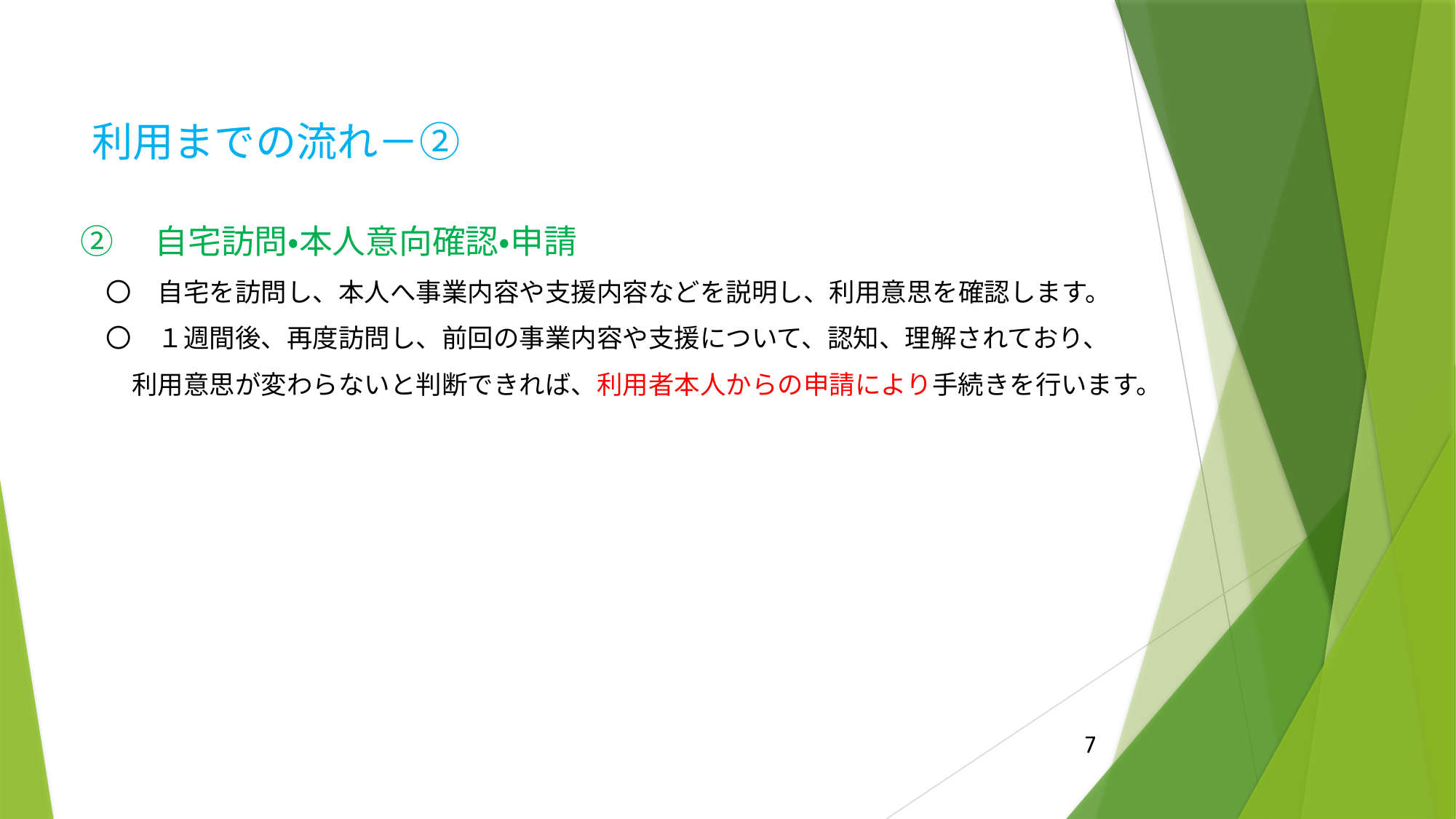

# 利用までの流れ－②
②　自宅訪問・本人意向確認・申請
　〇　自宅を訪問し、本人へ事業内容や支援内容などを説明し、利用意思を確認します。
　〇　１週間後、再度訪問し、前回の事業内容や支援について、認知、理解されており、
　　利用意思が変わらないと判断できれば、利用者本人からの申請により手続きを行います。

7